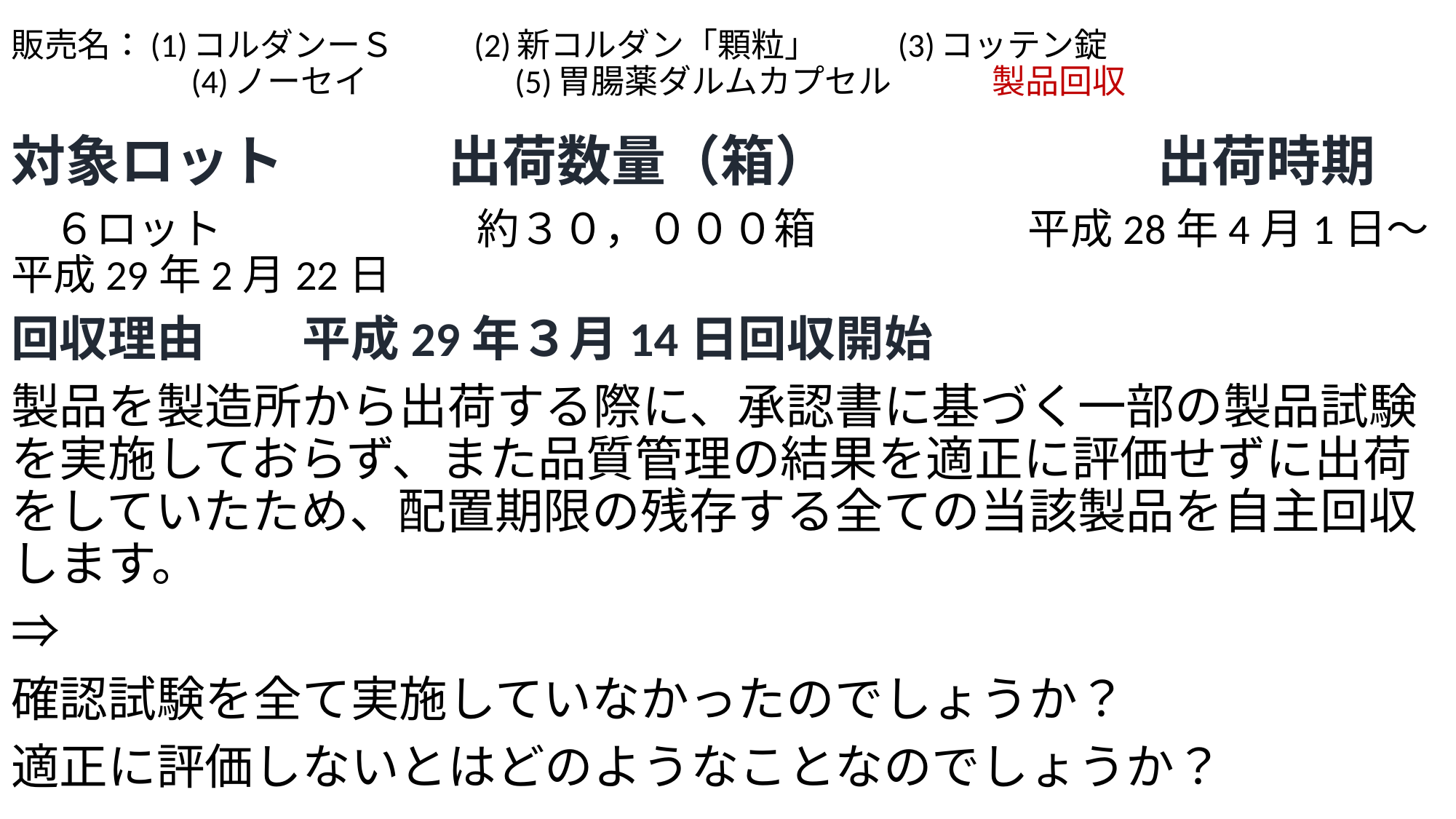

# 販売名：(1)コルダンーＳ　　 (2)新コルダン「顆粒」　　 (3)コッテン錠 　　　　　 (4)ノーセイ　　　　 (5)胃腸薬ダルムカプセル　　　製品回収
対象ロット　　　出荷数量（箱）　　　　　　出荷時期
　６ロット　　　　　　約３０，０００箱　　　　　平成28年4月1日～平成29年2月22日
回収理由　　平成29年３月14日回収開始
製品を製造所から出荷する際に、承認書に基づく一部の製品試験を実施しておらず、また品質管理の結果を適正に評価せずに出荷をしていたため、配置期限の残存する全ての当該製品を自主回収します。
⇒
確認試験を全て実施していなかったのでしょうか？
適正に評価しないとはどのようなことなのでしょうか？